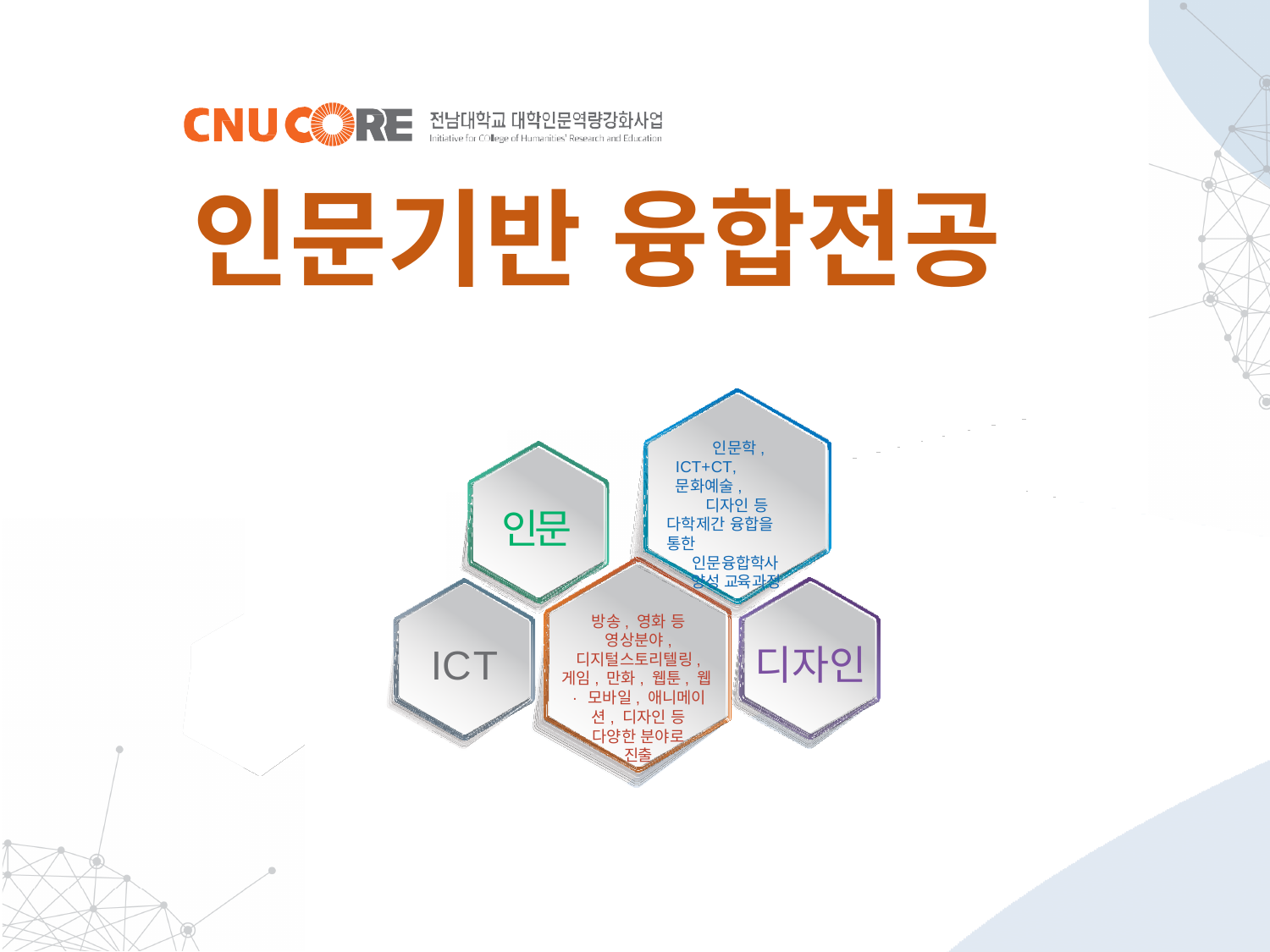

# 인문기반 융합전공

인문학, ICT+CT, 문화예술,
디자인 등 다학제간 융합을 통한
인문융합학사 양성 교육과정

인문

방송, 영화 등 영상분야, 디지털스토리텔링, 게임, 만화, 웹툰, 웹·모바일, 애니메이션, 디자인 등
다양한 분야로 진출

ICT
디자인